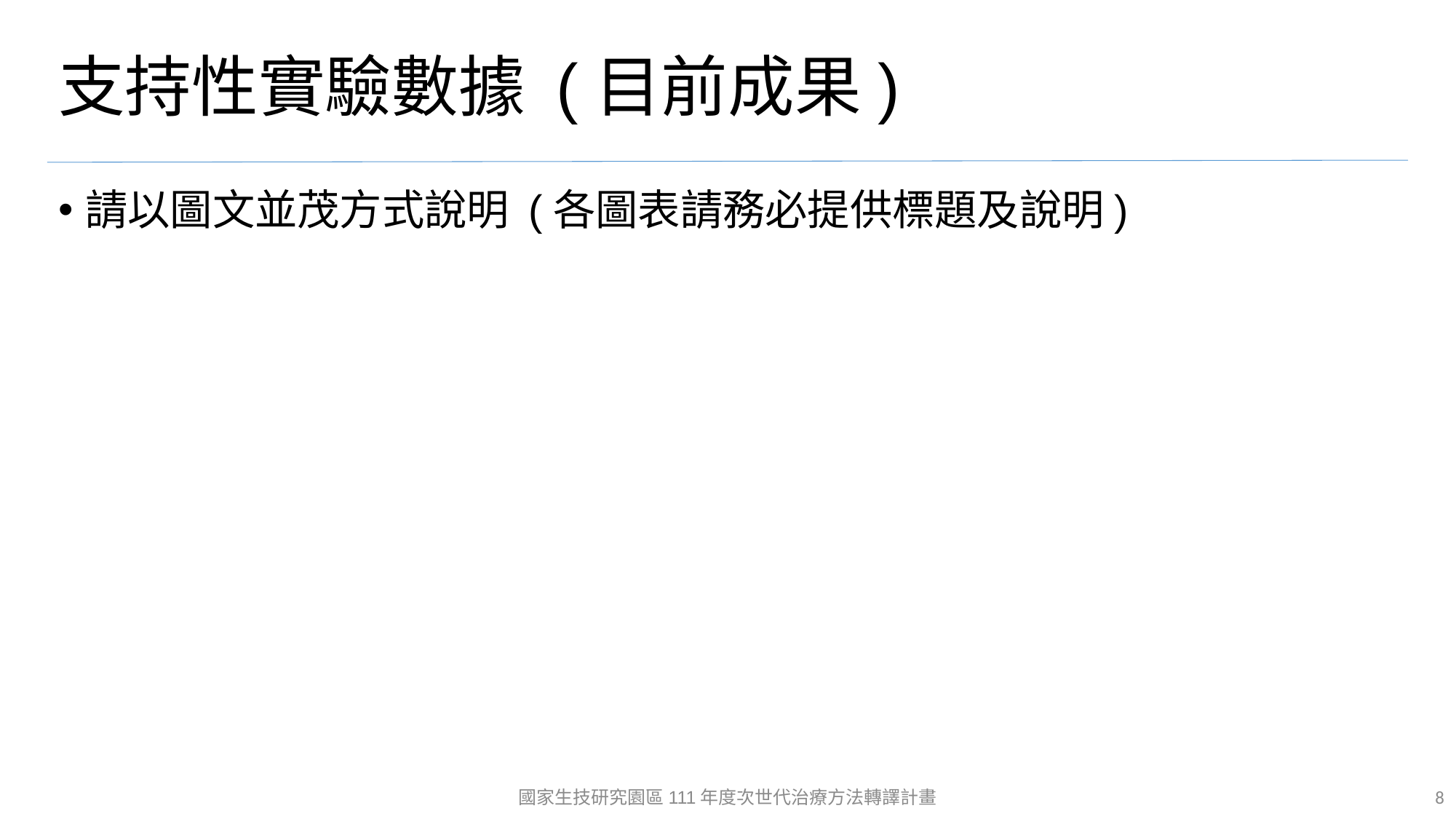

# 支持性實驗數據 (目前成果)
請以圖文並茂方式說明 (各圖表請務必提供標題及說明)
國家生技研究園區111年度次世代治療方法轉譯計畫
8